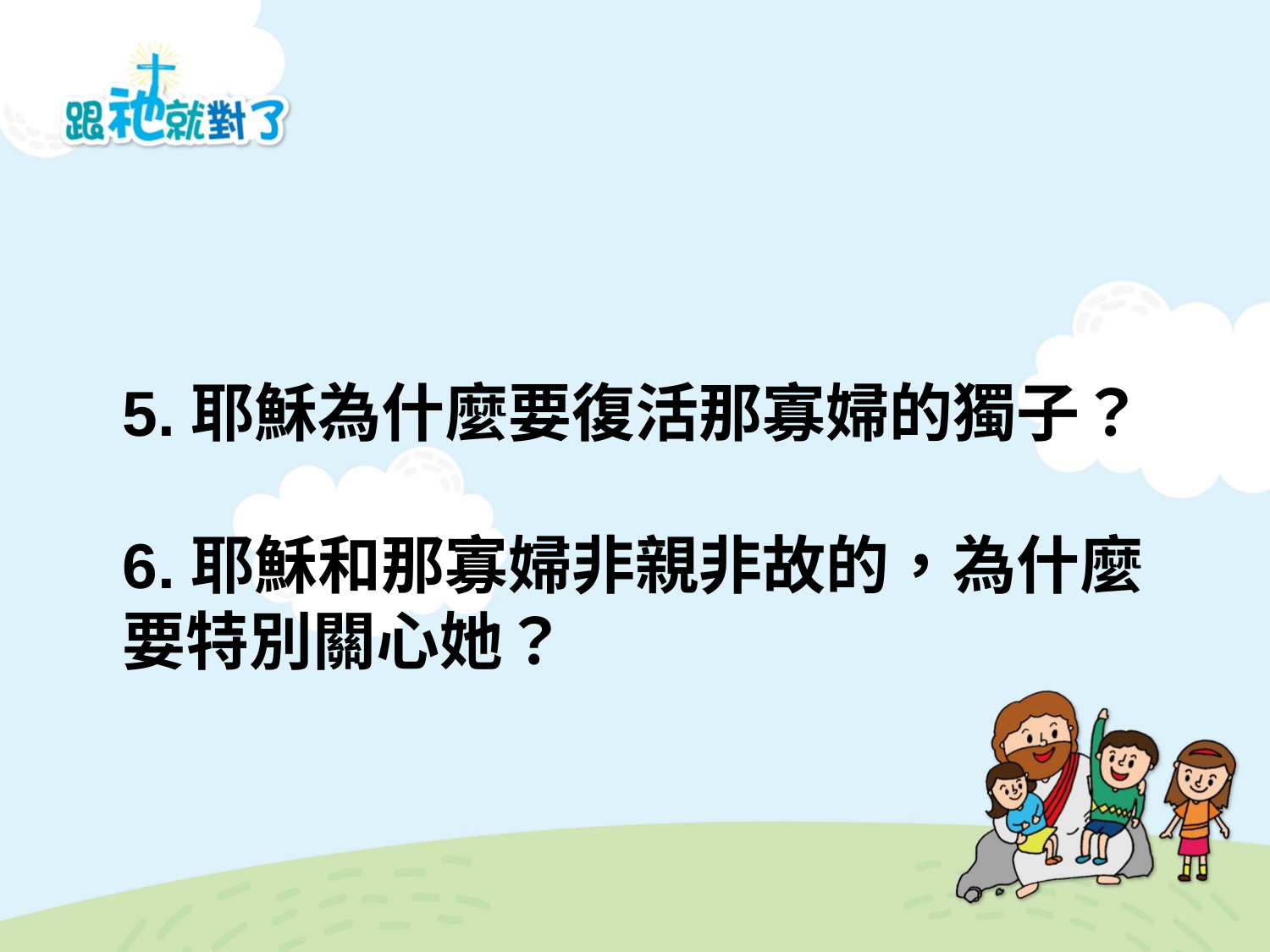

5.耶穌為什麼要復活那寡婦的獨子？

6.耶穌和那寡婦非親非故的，為什麼要特別關心她？